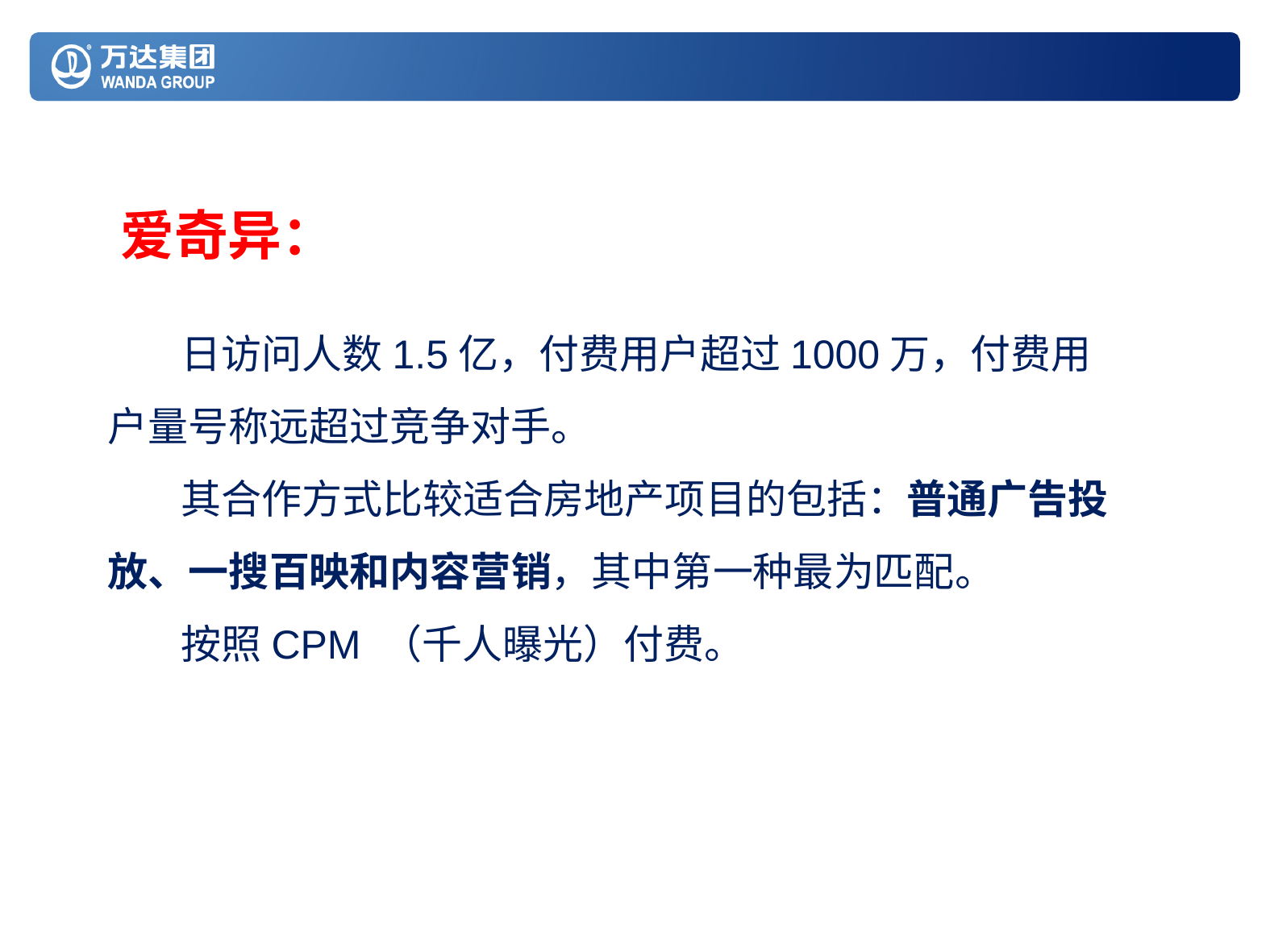

爱奇异：

       日访问人数1.5亿，付费用户超过1000万，付费用户量号称远超过竞争对手。
       其合作方式比较适合房地产项目的包括：普通广告投放、一搜百映和内容营销，其中第一种最为匹配。
       按照CPM （千人曝光）付费。